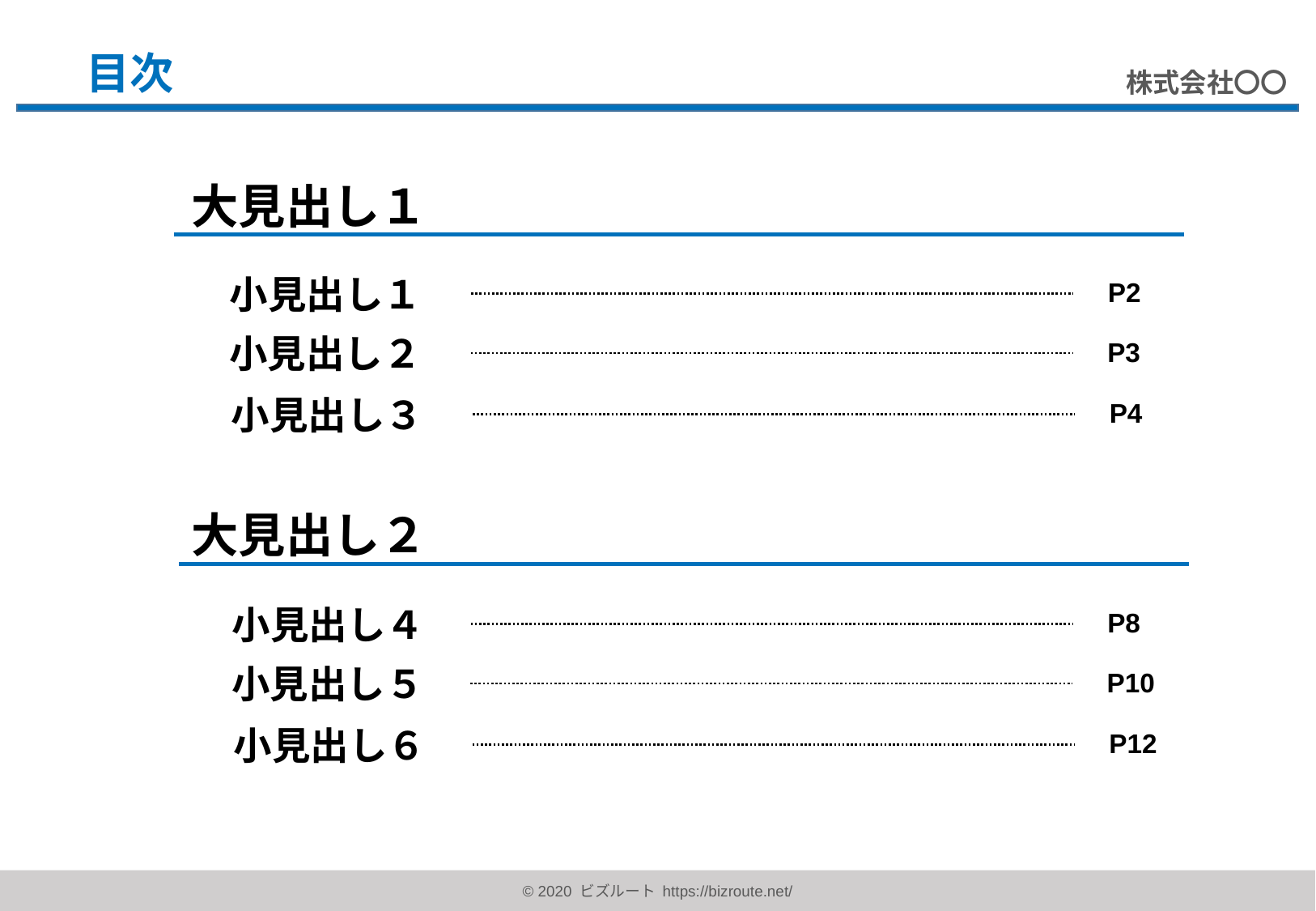

目次
株式会社〇〇

大見出し１

小見出し１
P2
小見出し２
P3
小見出し３
P4
大見出し２

小見出し４
P8
小見出し５
P10
小見出し６
P12

© 2020 ビズルート https://bizroute.net/